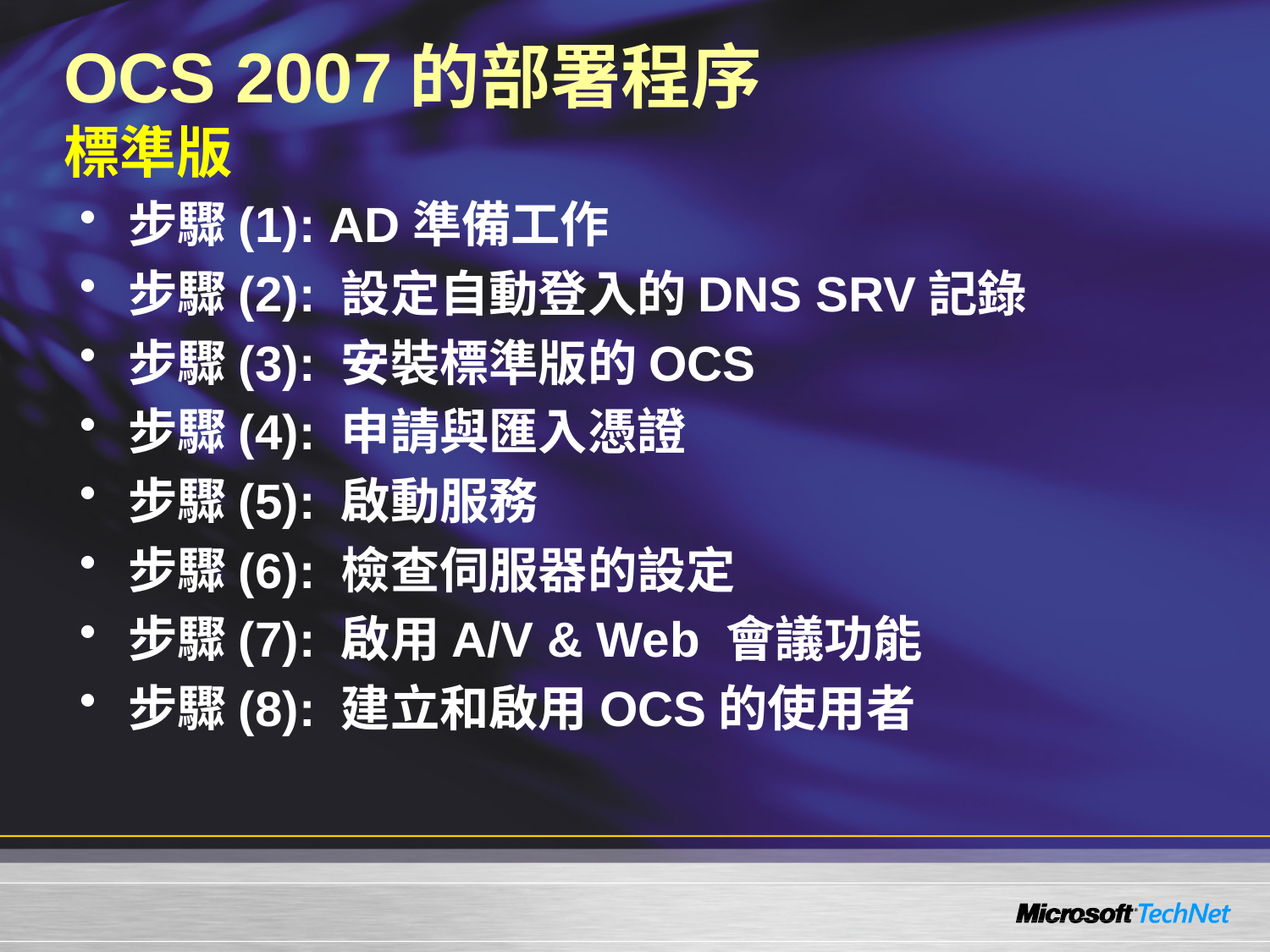

# OCS 2007的部署程序 標準版
步驟(1): AD準備工作
步驟(2): 設定自動登入的DNS SRV記錄
步驟(3): 安裝標準版的OCS
步驟(4): 申請與匯入憑證
步驟(5): 啟動服務
步驟(6): 檢查伺服器的設定
步驟(7): 啟用A/V & Web 會議功能
步驟(8): 建立和啟用OCS的使用者